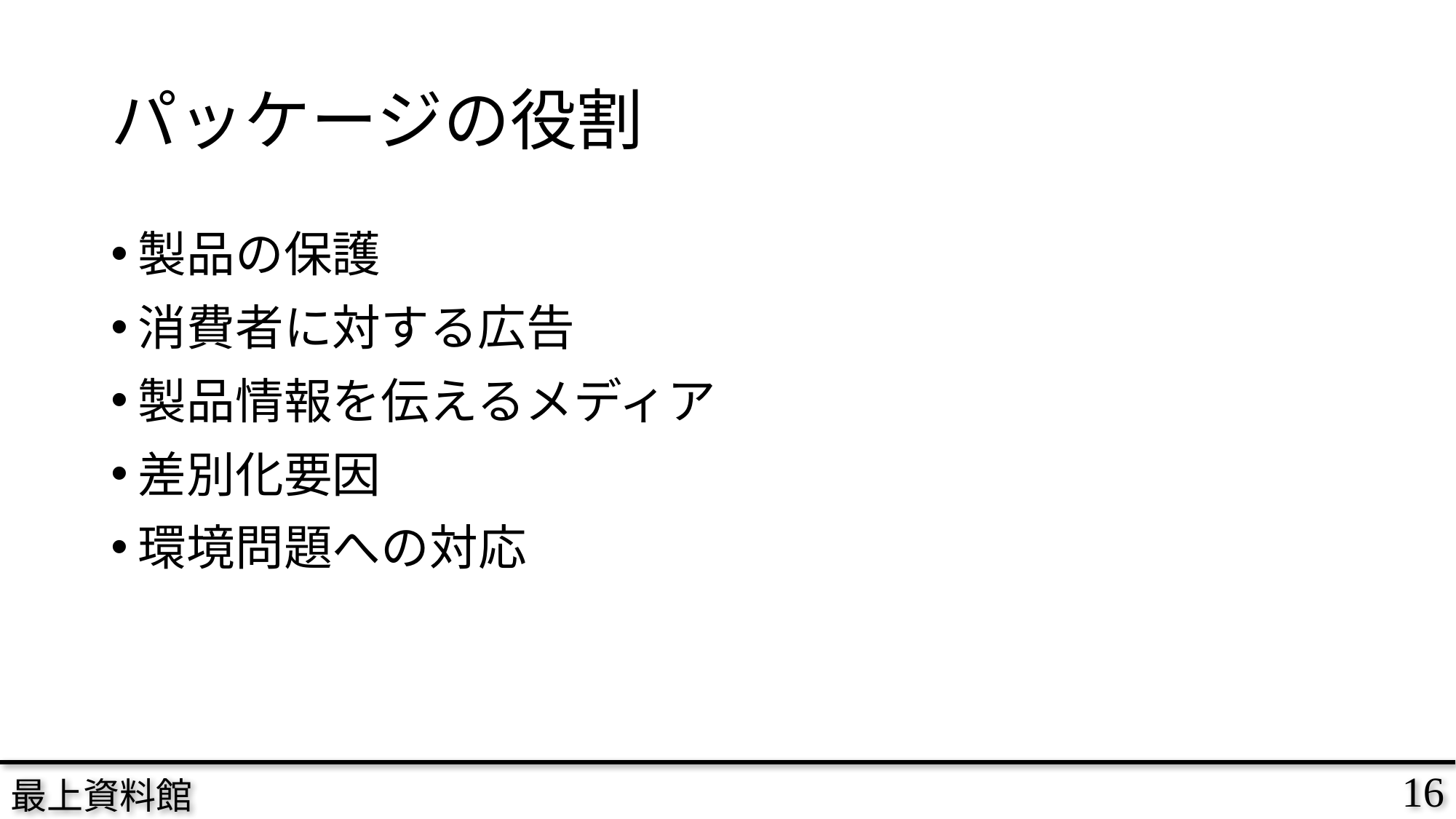

# パッケージの役割
製品の保護
消費者に対する広告
製品情報を伝えるメディア
差別化要因
環境問題への対応